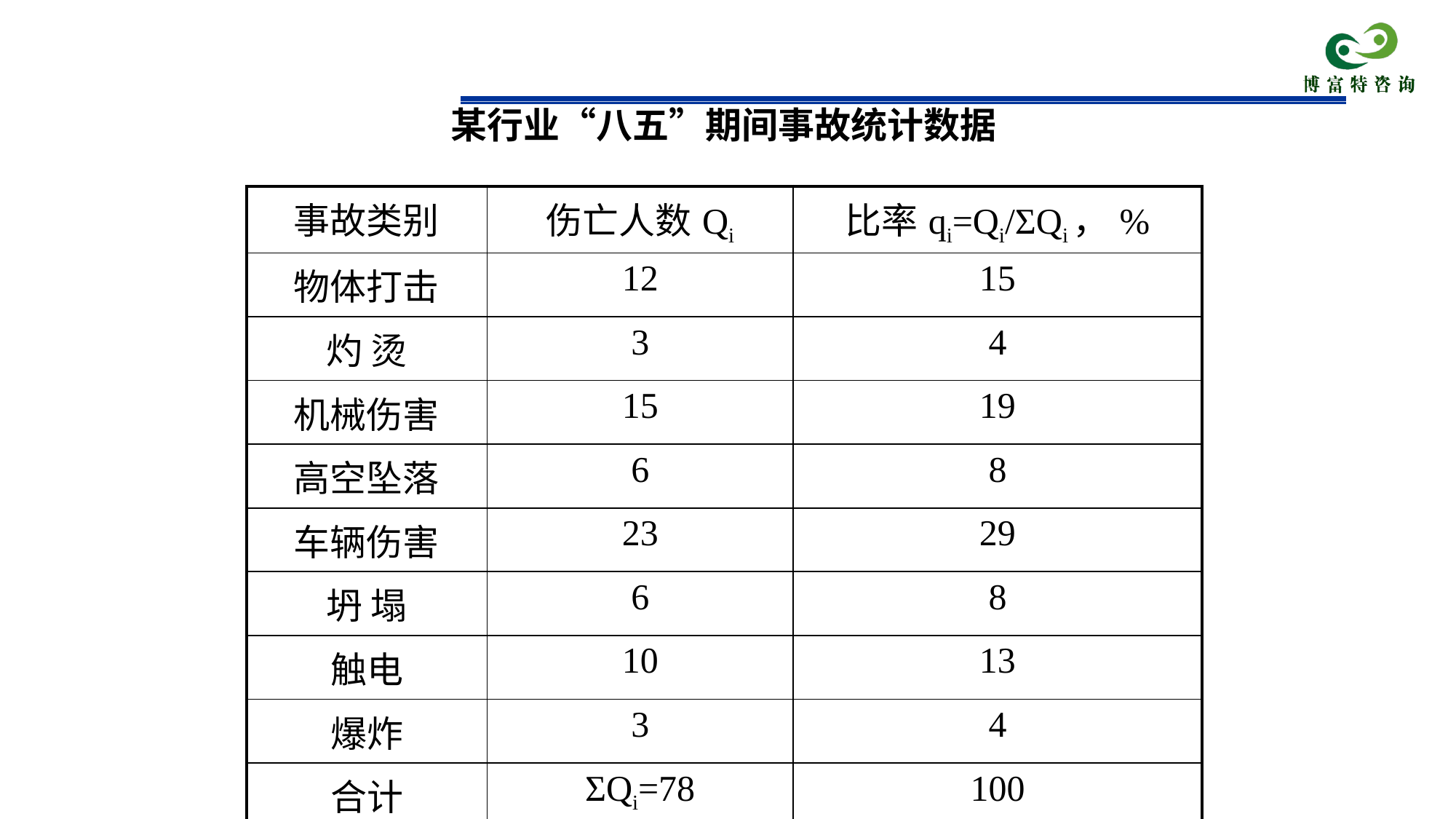

某行业“八五”期间事故统计数据
| 事故类别 | 伤亡人数Qi | 比率qi=Qi/ΣQi，% |
| --- | --- | --- |
| 物体打击 | 12 | 15 |
| 灼 烫 | 3 | 4 |
| 机械伤害 | 15 | 19 |
| 高空坠落 | 6 | 8 |
| 车辆伤害 | 23 | 29 |
| 坍 塌 | 6 | 8 |
| 触电 | 10 | 13 |
| 爆炸 | 3 | 4 |
| 合计 | ΣQi=78 | 100 |